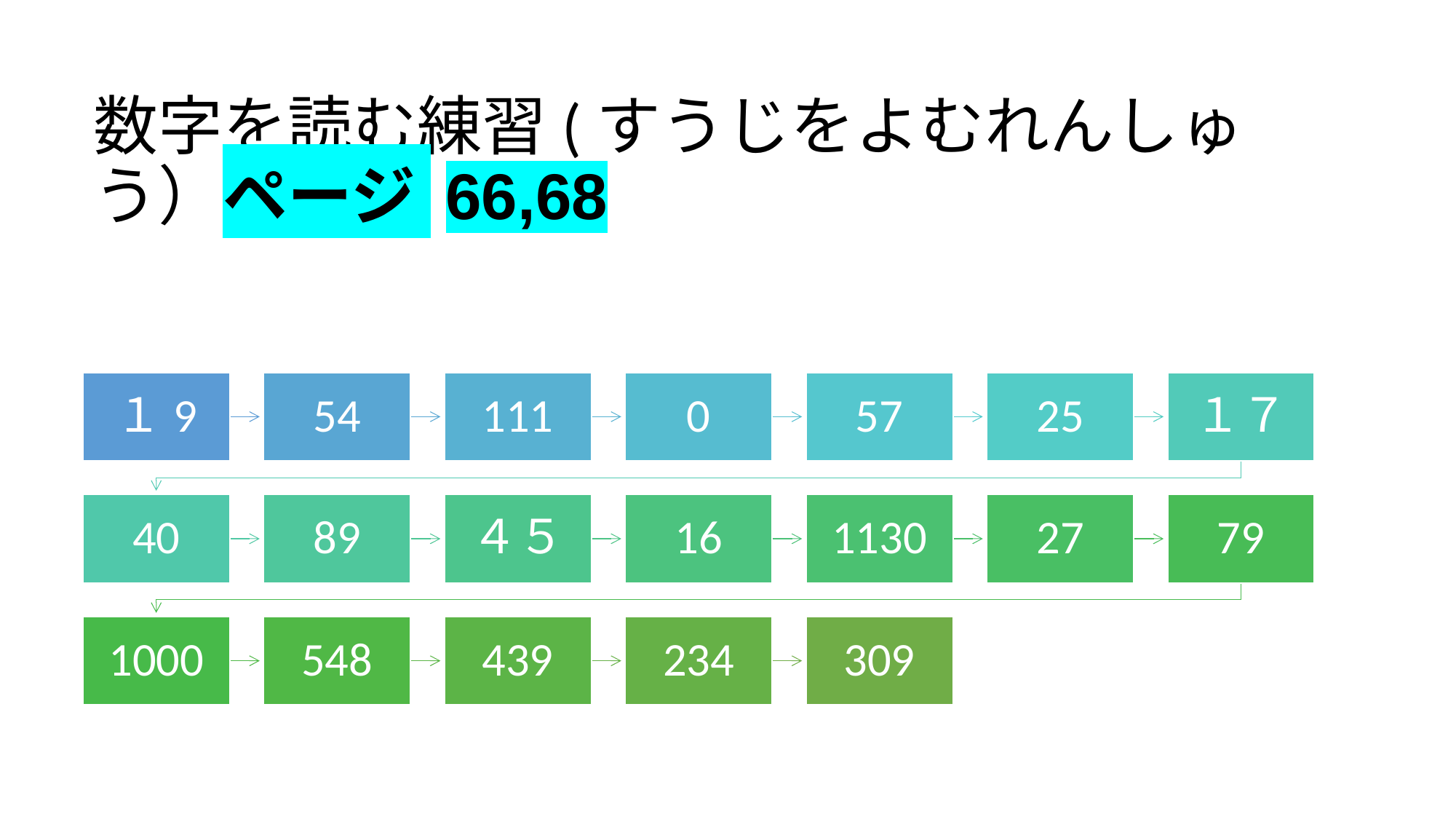

# 数字を読む練習(すうじをよむれんしゅう）ページ 66,68

１9

54

111

0

57

25

１７

40

89

４５

16

1130

27

79

1000

548

439

234
309